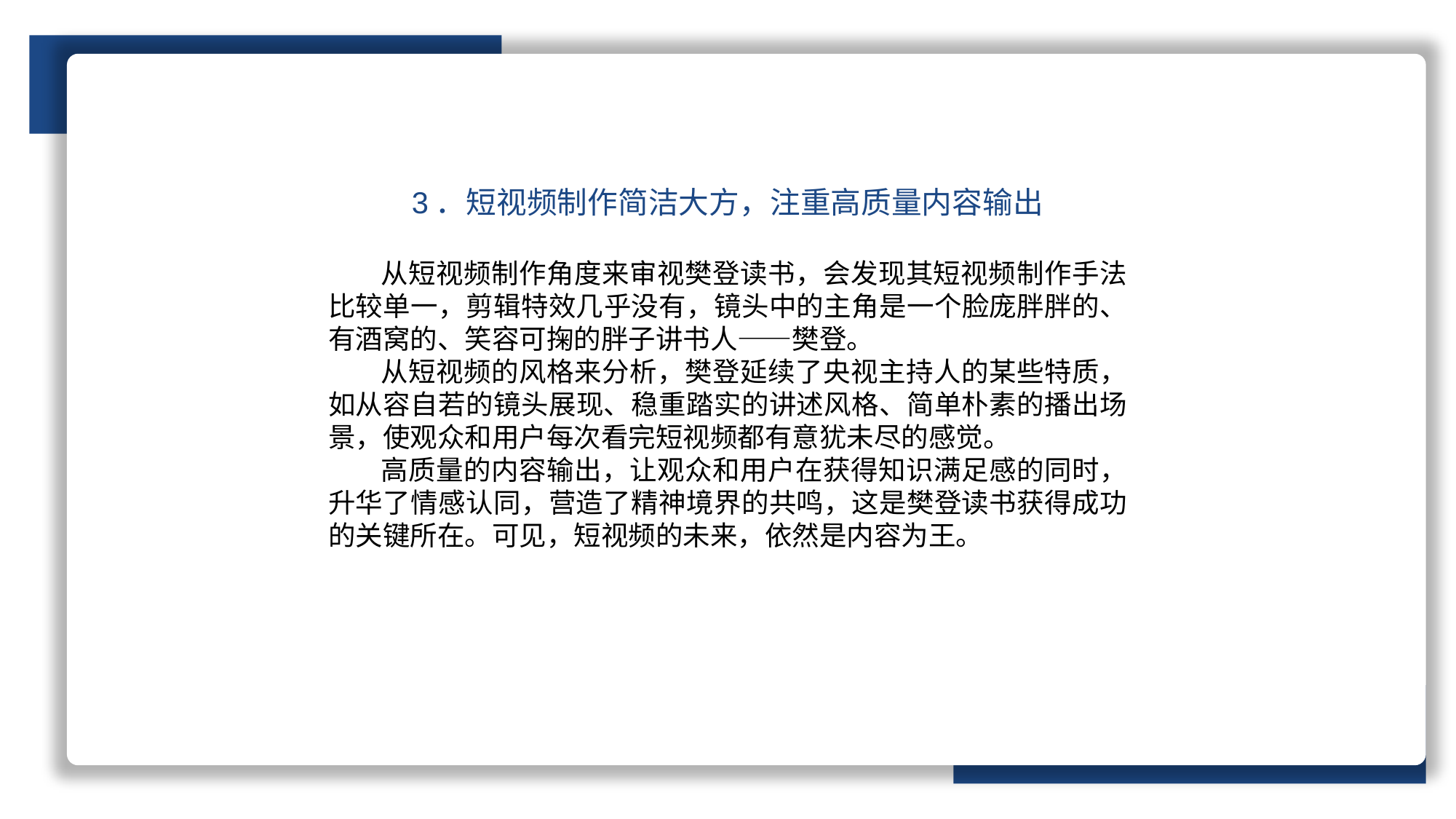

3．短视频制作简洁大方，注重高质量内容输出

       从短视频制作角度来审视樊登读书，会发现其短视频制作手法比较单一，剪辑特效几乎没有，镜头中的主角是一个脸庞胖胖的、有酒窝的、笑容可掬的胖子讲书人——樊登。
       从短视频的风格来分析，樊登延续了央视主持人的某些特质，如从容自若的镜头展现、稳重踏实的讲述风格、简单朴素的播出场景，使观众和用户每次看完短视频都有意犹未尽的感觉。
       高质量的内容输出，让观众和用户在获得知识满足感的同时，升华了情感认同，营造了精神境界的共鸣，这是樊登读书获得成功的关键所在。可见，短视频的未来，依然是内容为王。